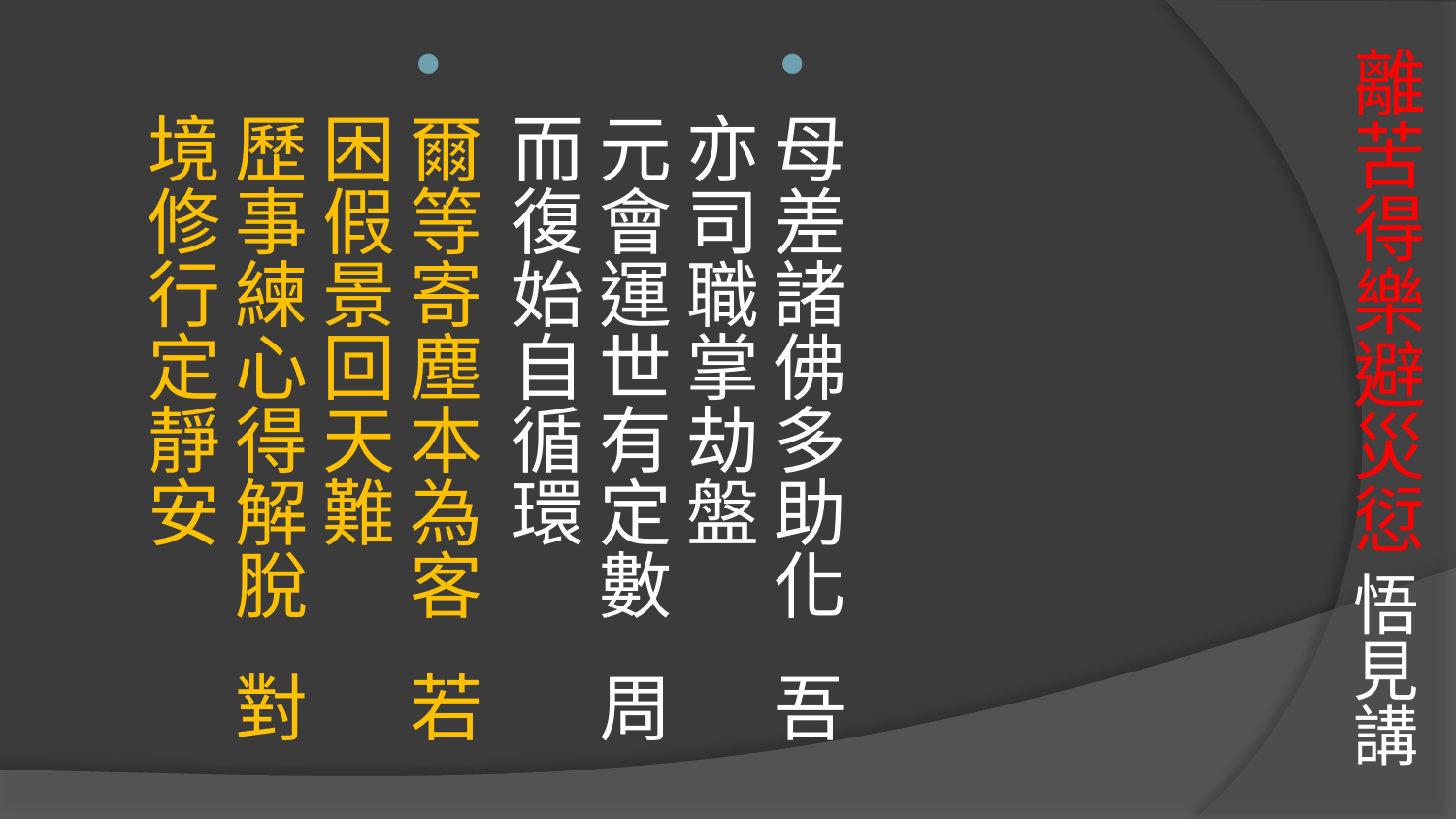

# 離苦得樂避災愆 悟見講
母差諸佛多助化   吾亦司職掌劫盤
元會運世有定數   周而復始自循環
爾等寄塵本為客   若困假景回天難
歷事練心得解脫   對境修行定靜安